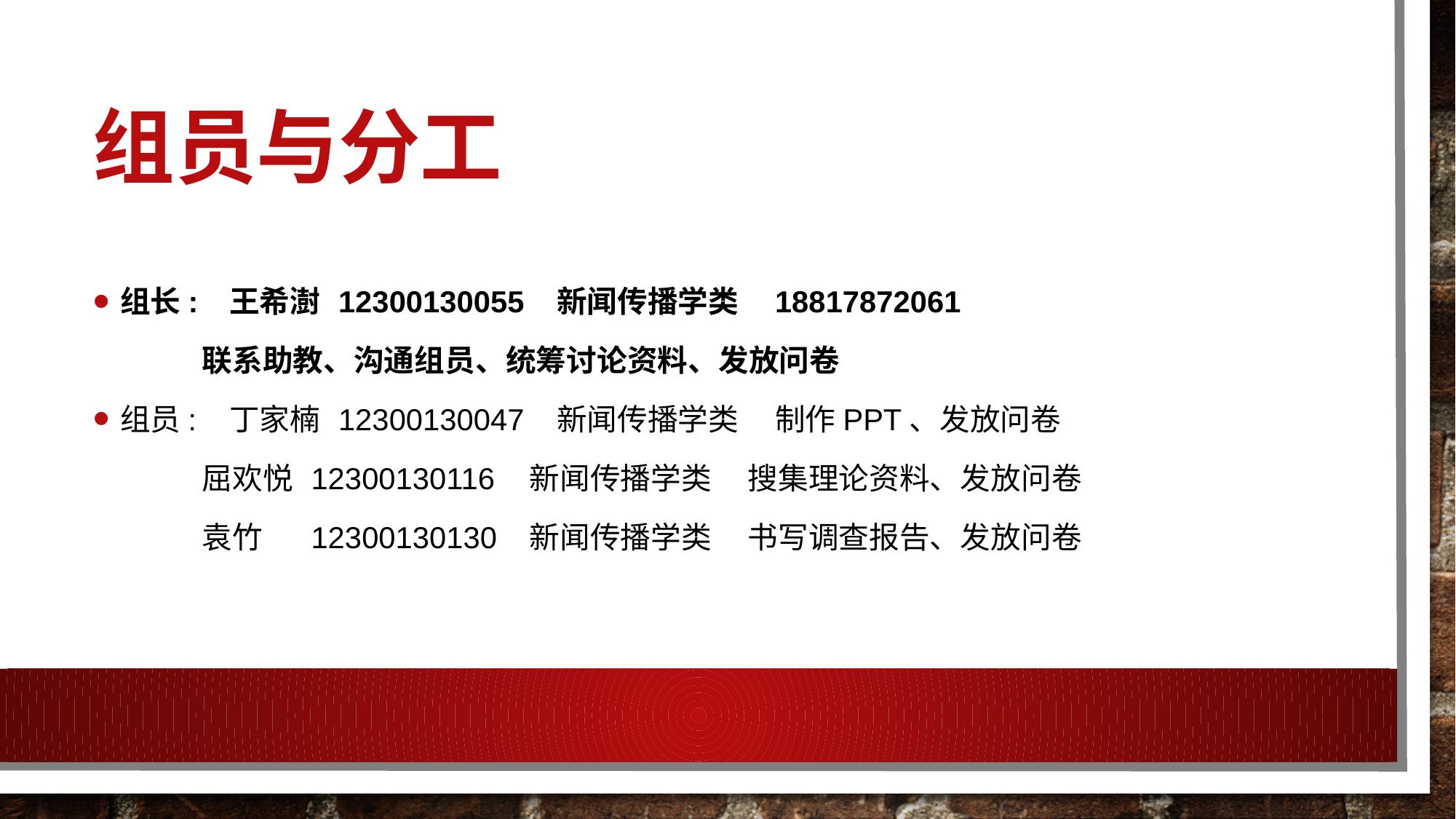

# 组员与分工
组长:	王希澍	12300130055	新闻传播学类	18817872061
   	联系助教、沟通组员、统筹讨论资料、发放问卷
组员:	丁家楠	12300130047	新闻传播学类	制作PPT、发放问卷
  	屈欢悦	12300130116	新闻传播学类	搜集理论资料、发放问卷
	袁竹	12300130130	新闻传播学类	书写调查报告、发放问卷